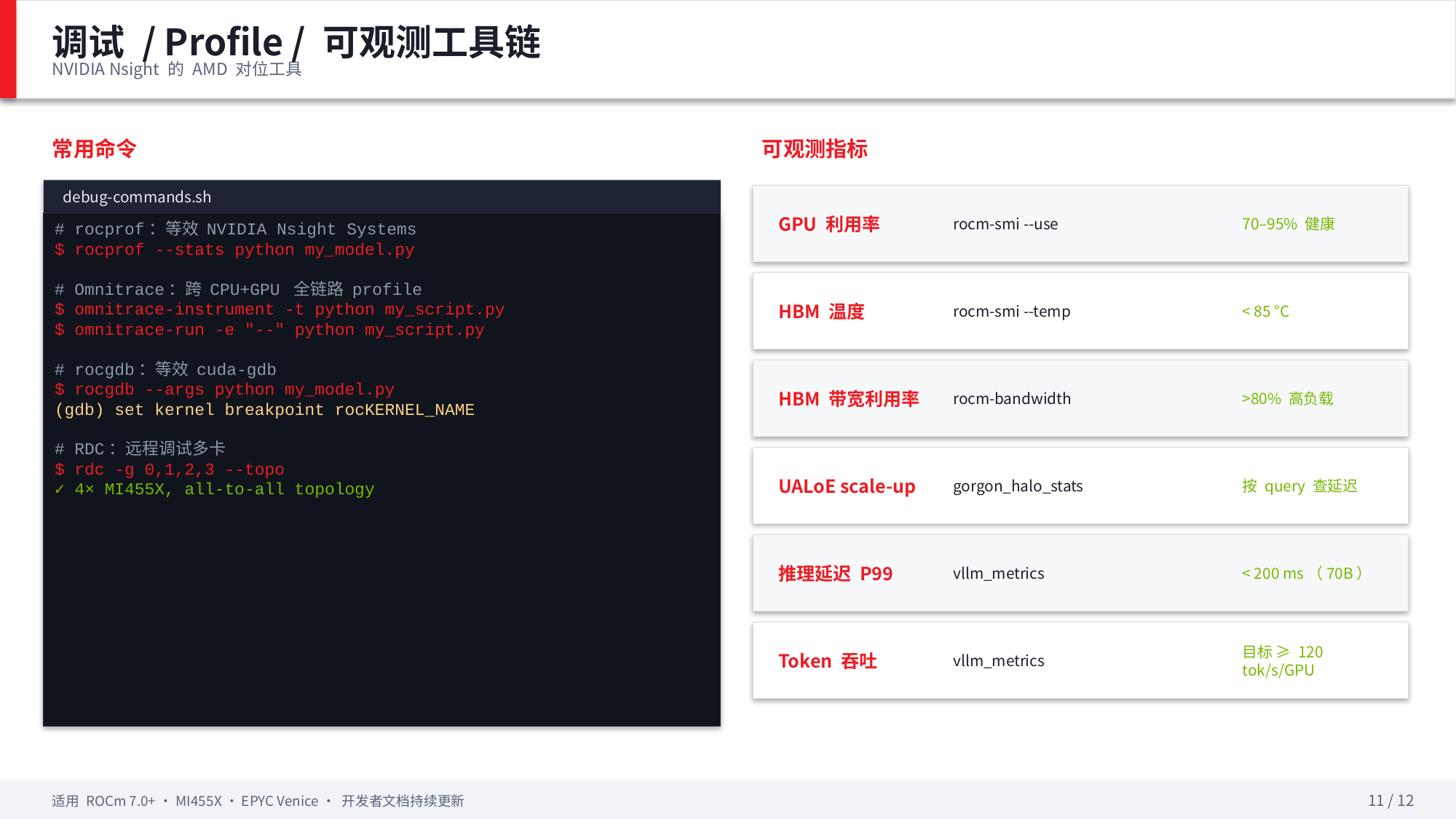

调试 / Profile / 可观测工具链
NVIDIA Nsight 的 AMD 对位工具
常用命令
可观测指标

debug-commands.sh

GPU 利用率
rocm-smi --use
70–95% 健康

# rocprof：等效 NVIDIA Nsight Systems
$ rocprof --stats python my_model.py

# Omnitrace：跨 CPU+GPU 全链路 profile
$ omnitrace-instrument -t python my_script.py
$ omnitrace-run -e "--" python my_script.py

# rocgdb：等效 cuda-gdb
$ rocgdb --args python my_model.py
(gdb) set kernel breakpoint rocKERNEL_NAME

# RDC：远程调试多卡
$ rdc -g 0,1,2,3 --topo
✓ 4× MI455X, all-to-all topology

HBM 温度
rocm-smi --temp
< 85 °C

HBM 带宽利用率
rocm-bandwidth
>80% 高负载

UALoE scale-up
gorgon_halo_stats
按 query 查延迟

推理延迟 P99
vllm_metrics
< 200 ms（70B）

Token 吞吐
vllm_metrics
目标 ≥ 120 tok/s/GPU

适用 ROCm 7.0+ · MI455X · EPYC Venice · 开发者文档持续更新
11 / 12